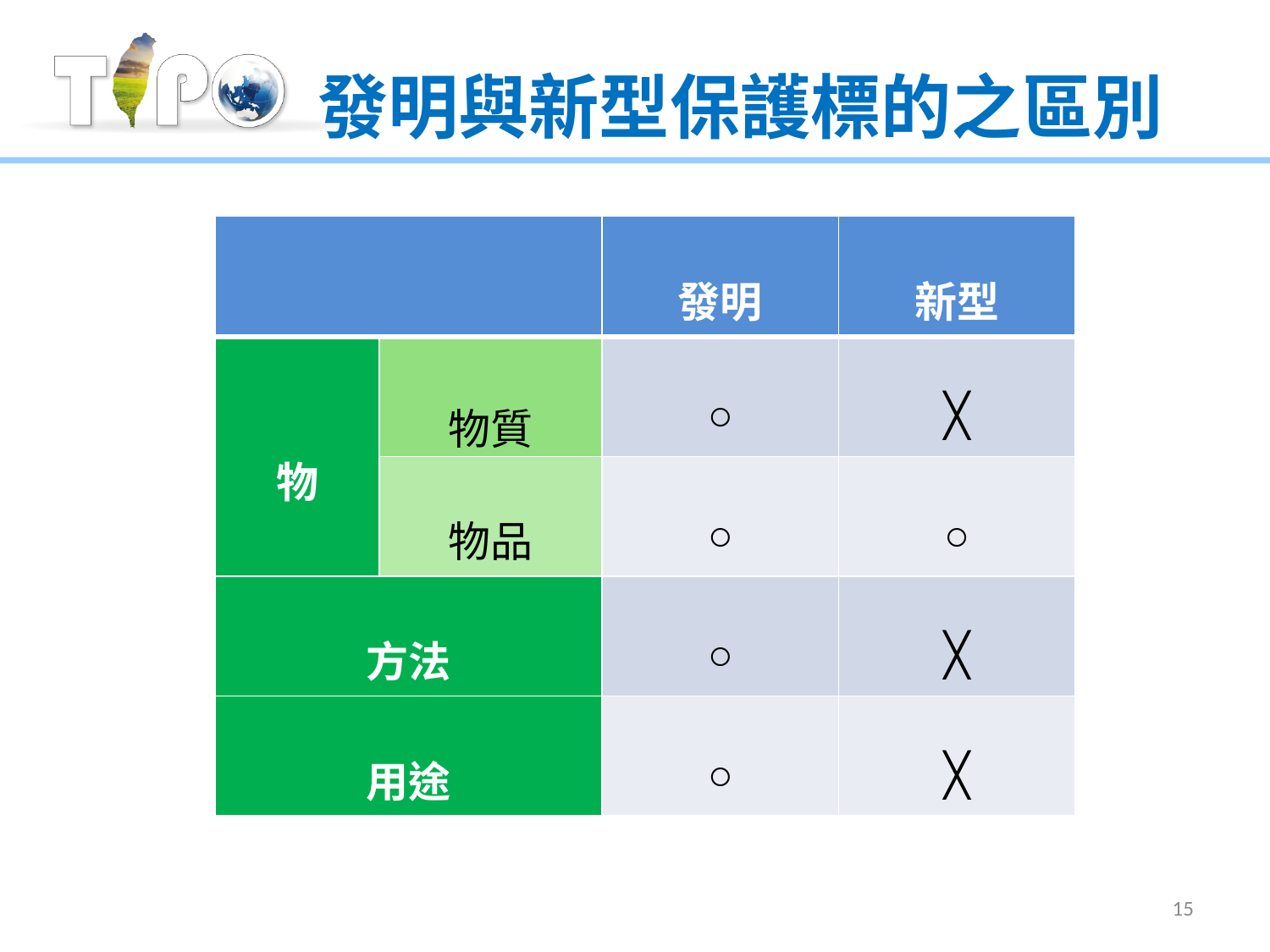

# 發明與新型保護標的之區別
|  |  | 發明 | 新型 |
| --- | --- | --- | --- |
| 物 | 物質 | ○ | ╳ |
|  | 物品 | ○ | ○ |
| 方法 |  | ○ | ╳ |
| 用途 |  | ○ | ╳ |
15